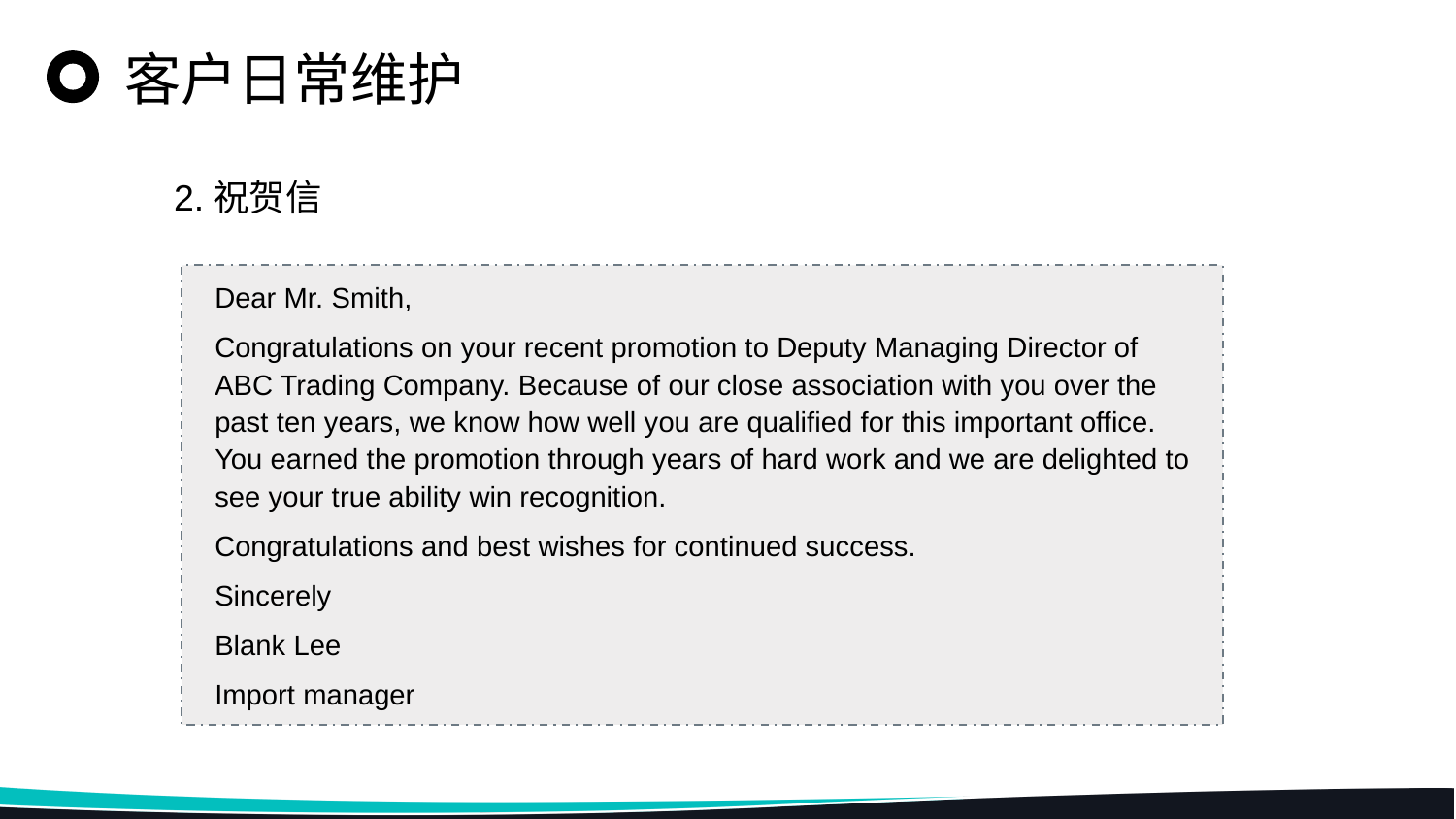

客户日常维护
2.祝贺信

Dear Mr. Smith,
Congratulations on your recent promotion to Deputy Managing Director of ABC Trading Company. Because of our close association with you over the past ten years, we know how well you are qualified for this important office. You earned the promotion through years of hard work and we are delighted to see your true ability win recognition.
Congratulations and best wishes for continued success.
Sincerely
Blank Lee
Import manager